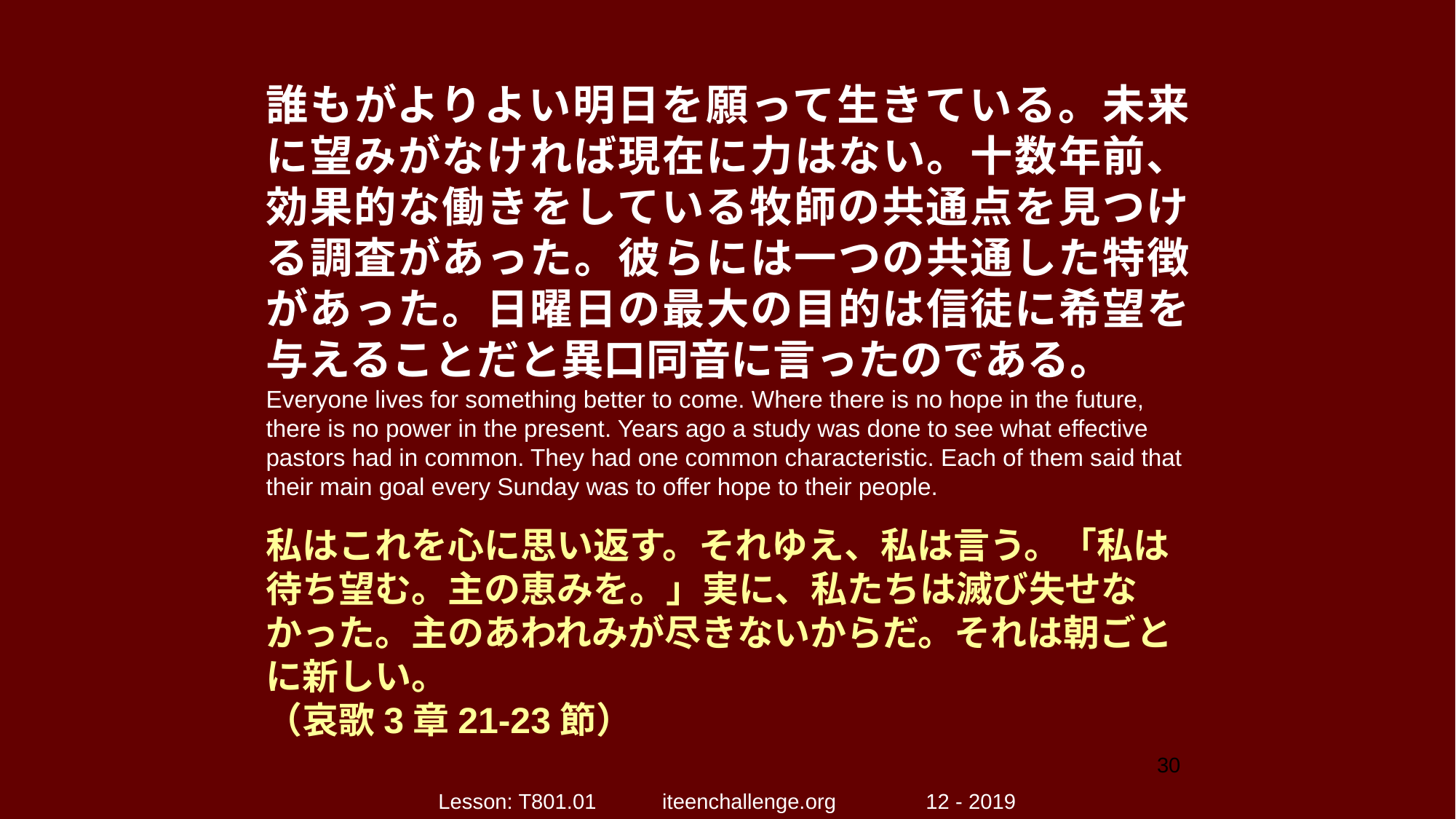

誰もがよりよい明日を願って生きている。未来に望みがなければ現在に力はない。十数年前、効果的な働きをしている牧師の共通点を見つける調査があった。彼らには一つの共通した特徴があった。日曜日の最大の目的は信徒に希望を与えることだと異口同音に言ったのである。
Everyone lives for something better to come. Where there is no hope in the future, there is no power in the present. Years ago a study was done to see what effective pastors had in common. They had one common characteristic. Each of them said that their main goal every Sunday was to offer hope to their people.

私はこれを心に思い返す。それゆえ、私は言う。「私は待ち望む。主の恵みを。」実に、私たちは滅び失せなかった。主のあわれみが尽きないからだ。それは朝ごとに新しい。
（哀歌3章21-23節）
30
Lesson: T801.01           iteenchallenge.org               12 - 2019